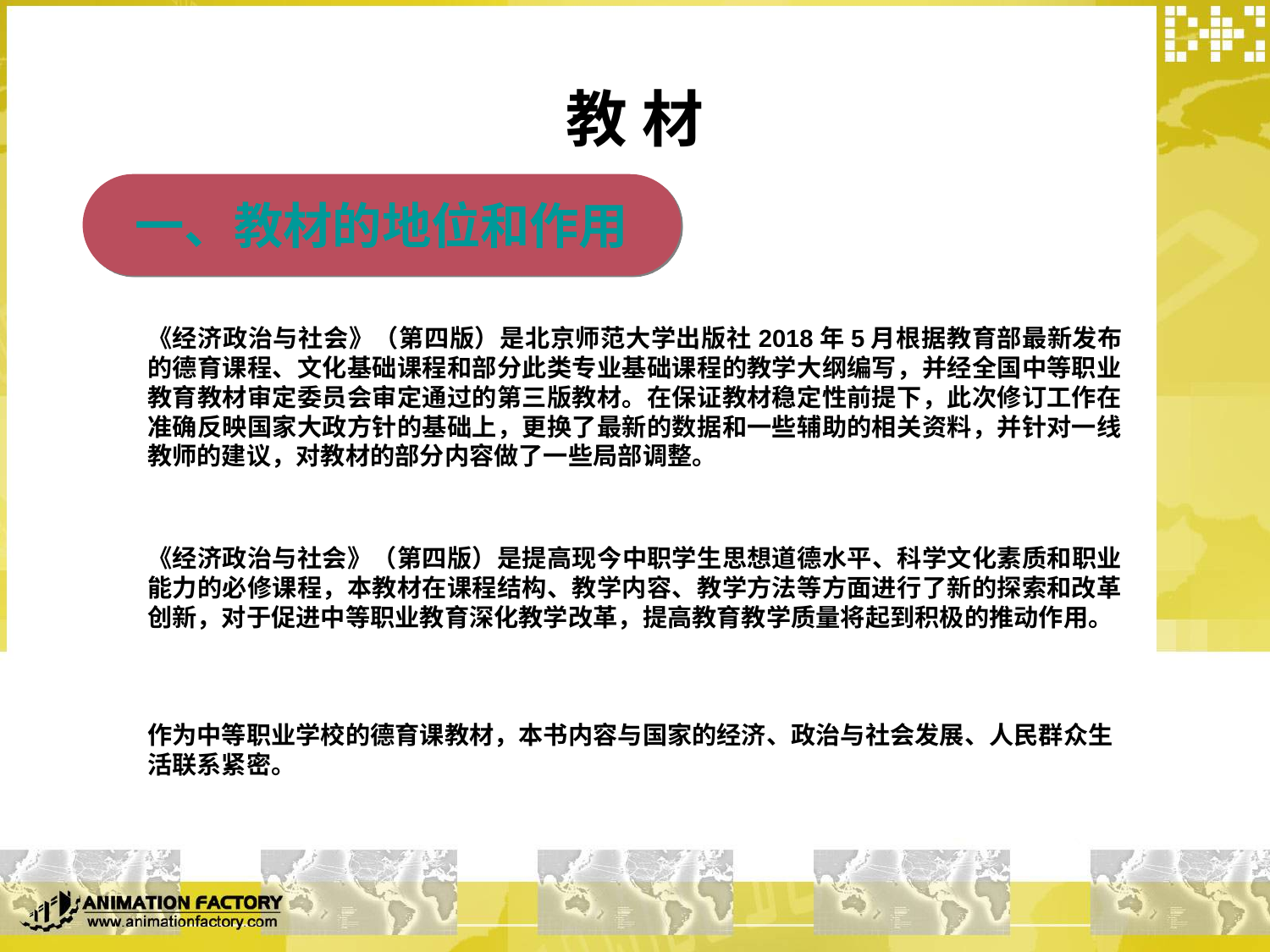

# 教 材
一、教材的地位和作用

《经济政治与社会》（第四版）是北京师范大学出版社2018年5月根据教育部最新发布的德育课程、文化基础课程和部分此类专业基础课程的教学大纲编写，并经全国中等职业教育教材审定委员会审定通过的第三版教材。在保证教材稳定性前提下，此次修订工作在准确反映国家大政方针的基础上，更换了最新的数据和一些辅助的相关资料，并针对一线教师的建议，对教材的部分内容做了一些局部调整。
《经济政治与社会》（第四版）是提高现今中职学生思想道德水平、科学文化素质和职业能力的必修课程，本教材在课程结构、教学内容、教学方法等方面进行了新的探索和改革创新，对于促进中等职业教育深化教学改革，提高教育教学质量将起到积极的推动作用。
作为中等职业学校的德育课教材，本书内容与国家的经济、政治与社会发展、人民群众生活联系紧密。